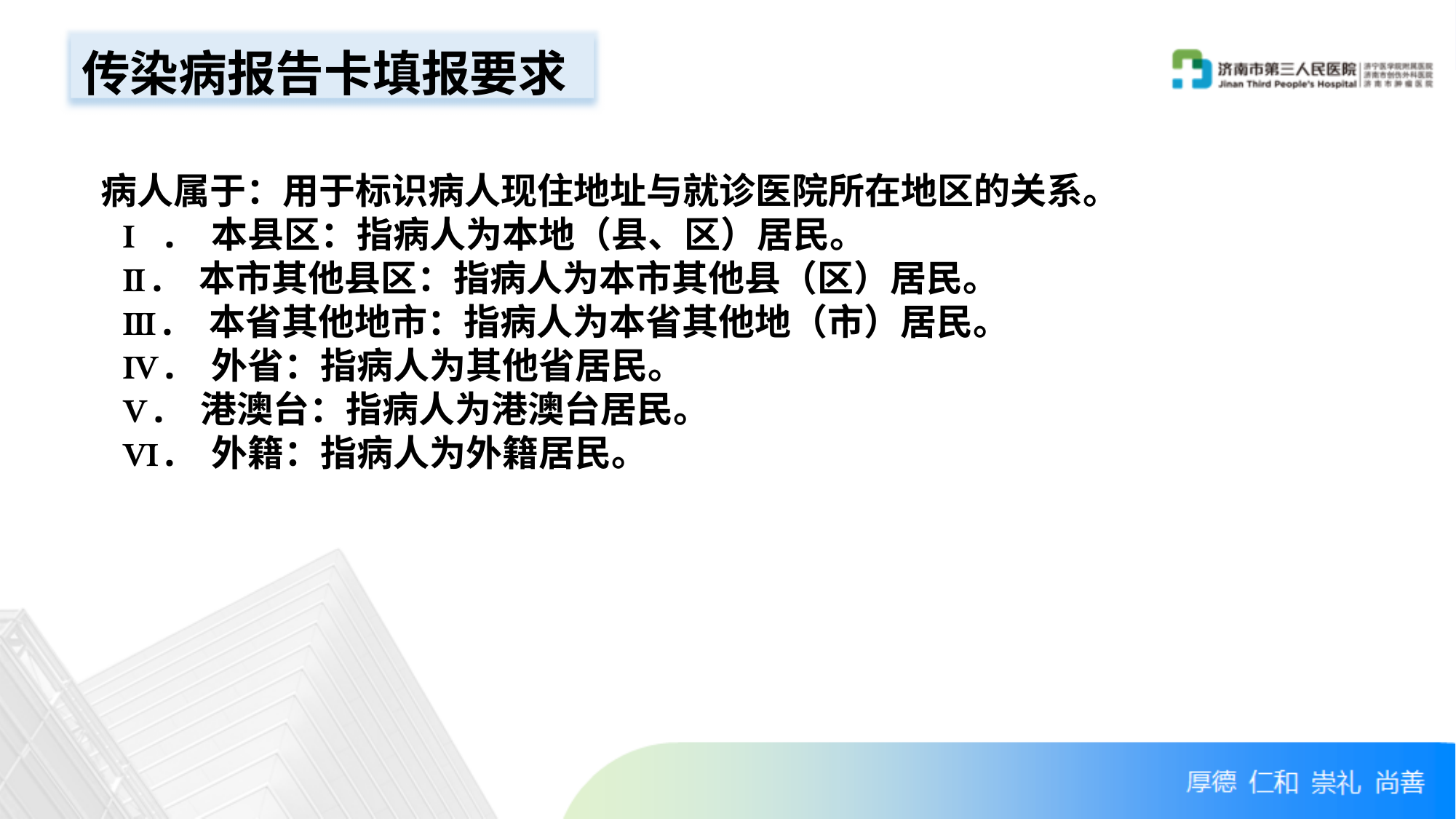

传染病报告卡填报要求
病人属于：用于标识病人现住地址与就诊医院所在地区的关系。
 Ⅰ. 本县区：指病人为本地（县、区）居民。
 Ⅱ. 本市其他县区：指病人为本市其他县（区）居民。
 Ⅲ. 本省其他地市：指病人为本省其他地（市）居民。
 Ⅳ. 外省：指病人为其他省居民。
 Ⅴ. 港澳台：指病人为港澳台居民。
 Ⅵ. 外籍：指病人为外籍居民。